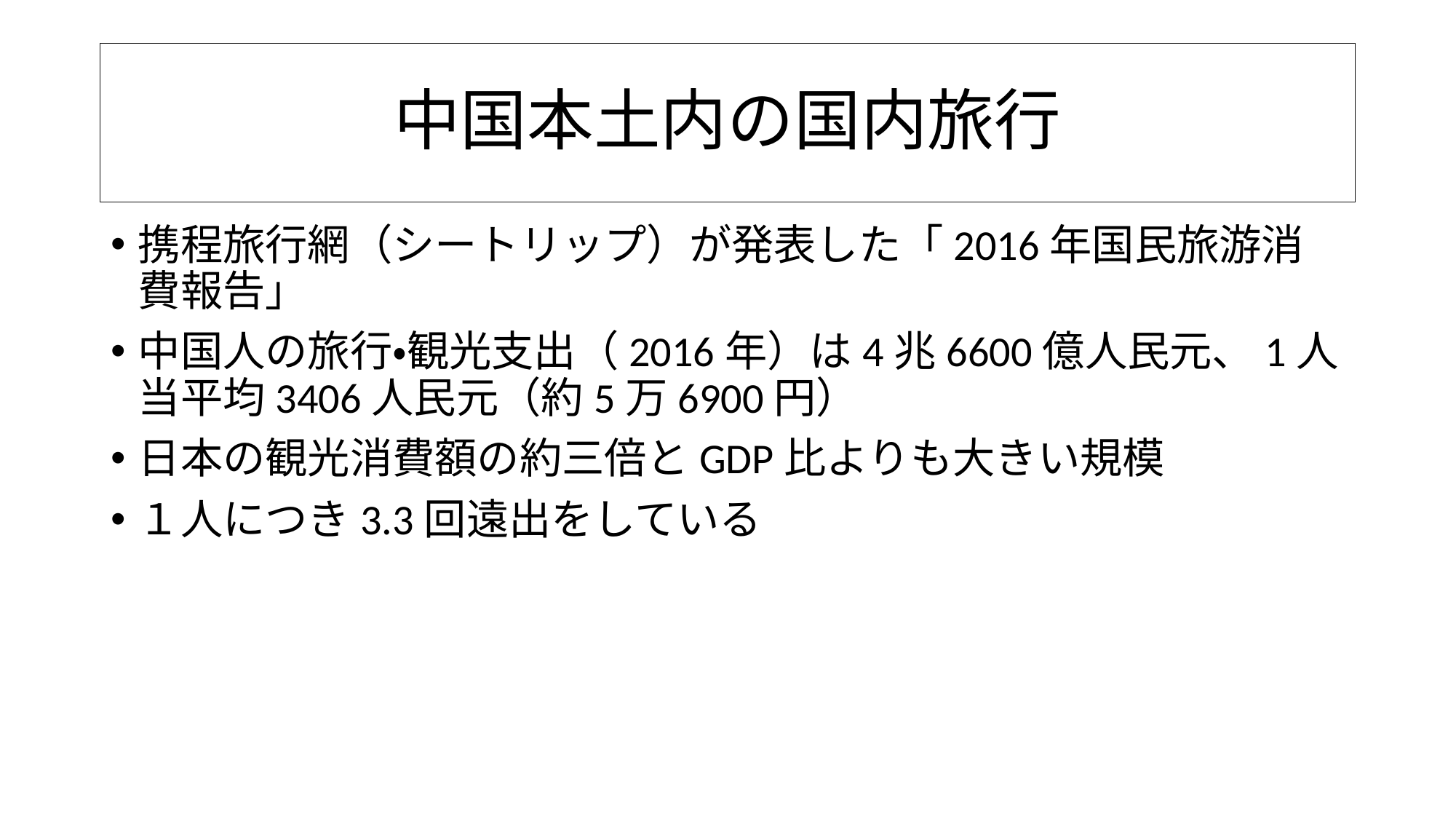

# 中国本土内の国内旅行
携程旅行網（シートリップ）が発表した「2016年国民旅游消費報告」
中国人の旅行・観光支出（2016年）は4兆6600億人民元、1人当平均3406人民元（約5万6900円）
日本の観光消費額の約三倍とGDP比よりも大きい規模
１人につき3.3回遠出をしている